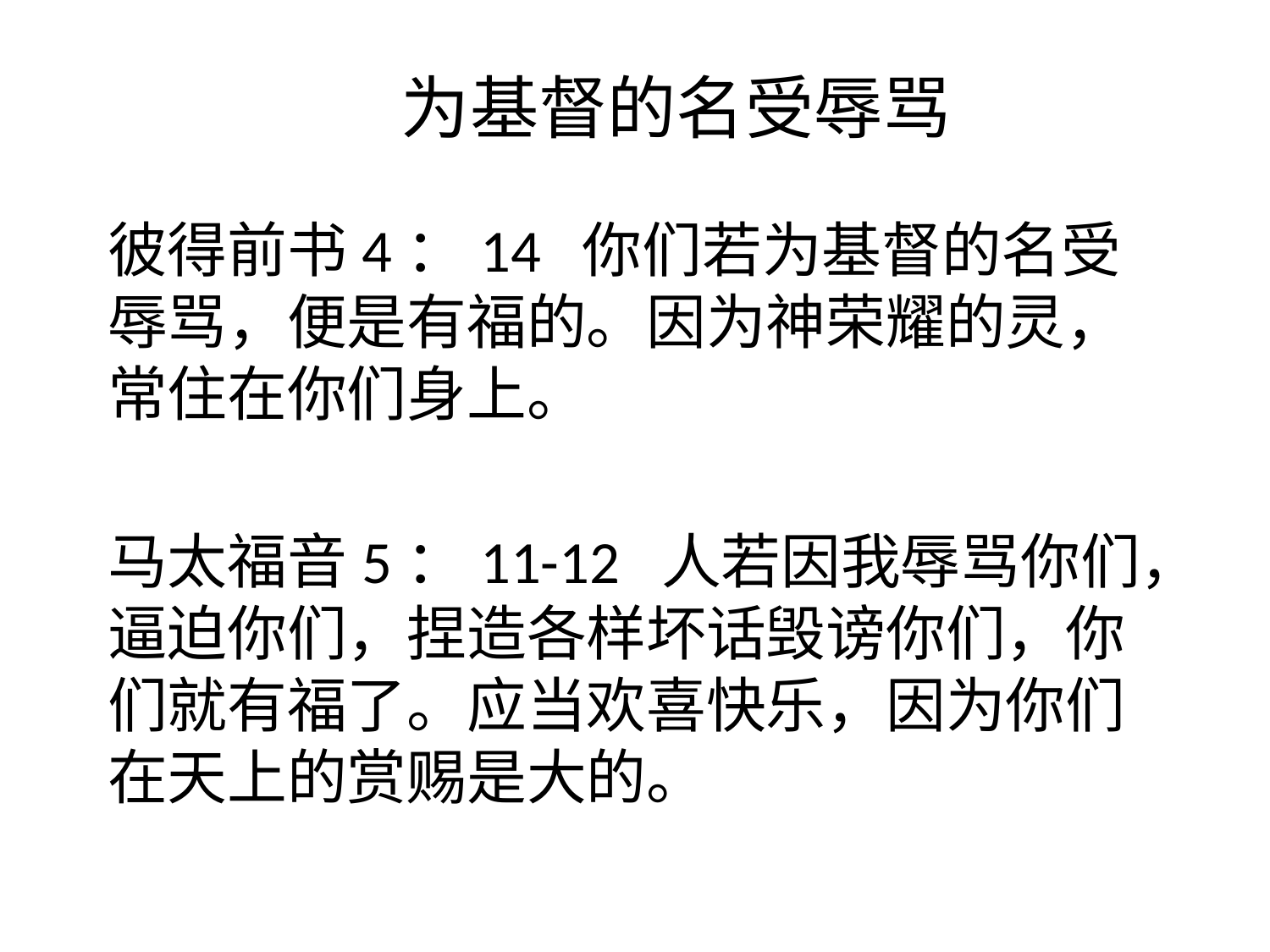

# 为基督的名受辱骂
彼得前书4：14  你们若为基督的名受辱骂，便是有福的。因为神荣耀的灵，常住在你们身上。

马太福音5：11-12  人若因我辱骂你们，逼迫你们，捏造各样坏话毁谤你们，你们就有福了。应当欢喜快乐，因为你们在天上的赏赐是大的。